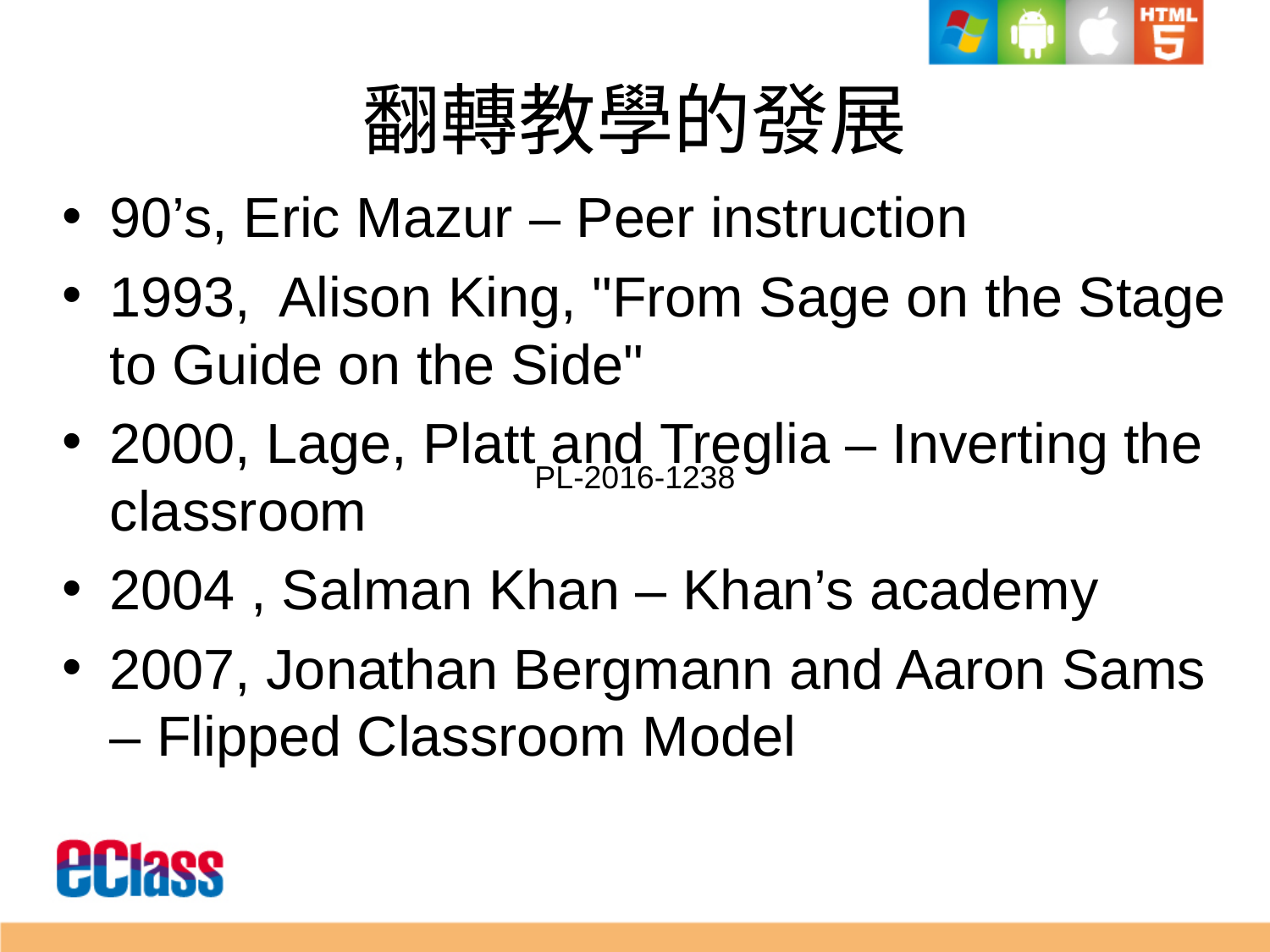

# 翻轉教學的發展
90’s, Eric Mazur – Peer instruction
1993,  Alison King, "From Sage on the Stage to Guide on the Side"
2000, Lage, Platt and Treglia – Inverting the classroom
2004 , Salman Khan – Khan’s academy
2007, Jonathan Bergmann and Aaron Sams  – Flipped Classroom Model
PL-2016-1238